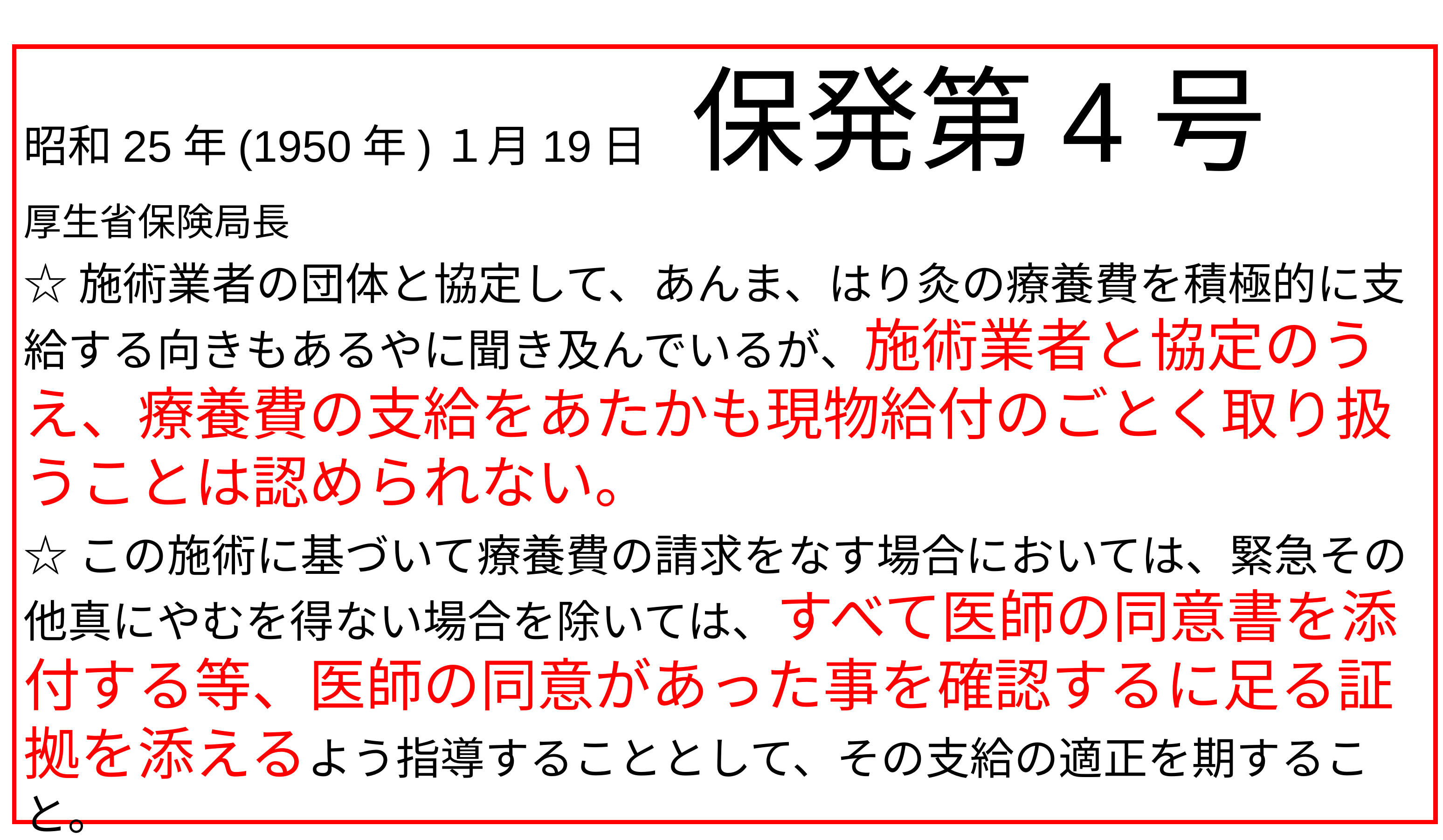

昭和25年(1950年)１月19日　保発第4号
厚生省保険局長
☆施術業者の団体と協定して、あんま、はり灸の療養費を積極的に支給する向きもあるやに聞き及んでいるが、施術業者と協定のうえ、療養費の支給をあたかも現物給付のごとく取り扱うことは認められない。
☆この施術に基づいて療養費の請求をなす場合においては、緊急その他真にやむを得ない場合を除いては、すべて医師の同意書を添付する等、医師の同意があった事を確認するに足る証拠を添えるよう指導することとして、その支給の適正を期すること。